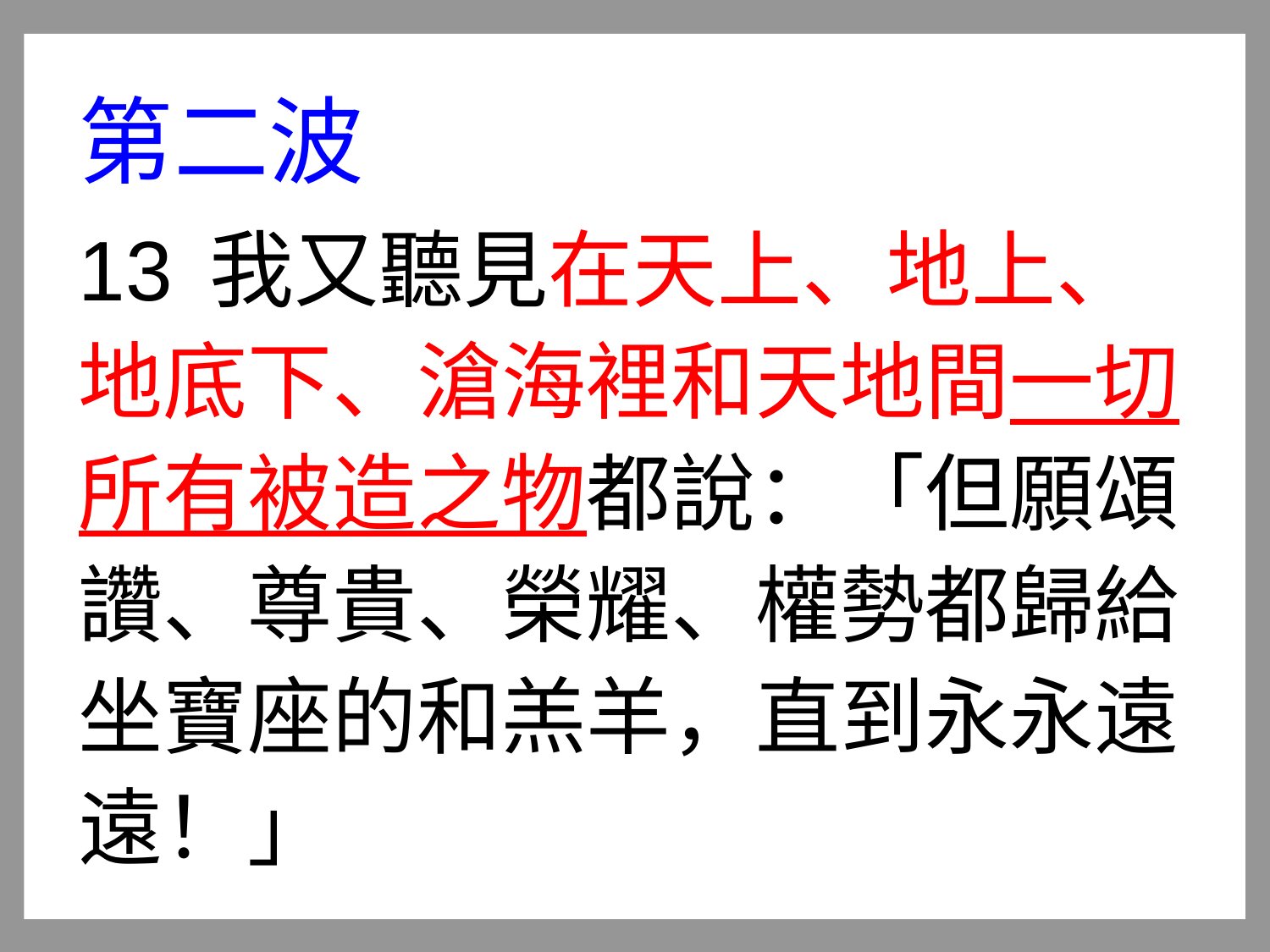

第二波
13 我又聽見在天上、地上、地底下、滄海裡和天地間一切所有被造之物都說：「但願頌讚、尊貴、榮耀、權勢都歸給坐寶座的和羔羊，直到永永遠遠！」